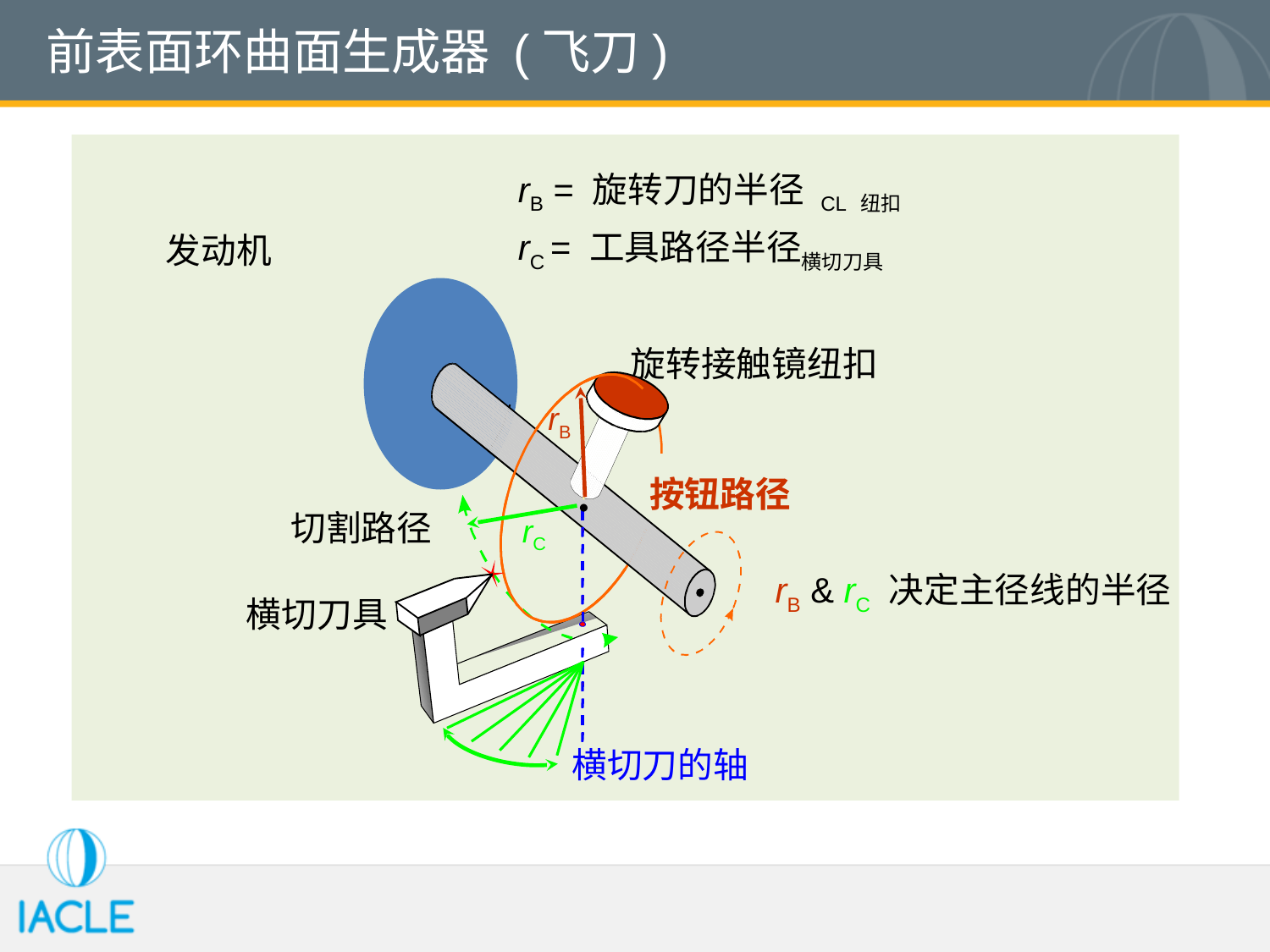

# 前表面环曲面生成器 (飞刀)

rB = 旋转刀的半径 CL 纽扣
rC = 工具路径半径横切刀具
发动机

旋转接触镜纽扣

rB

.

按钮路径

切割路径

rC

rB & rC 决定主径线的半径

横切刀具

横切刀的轴